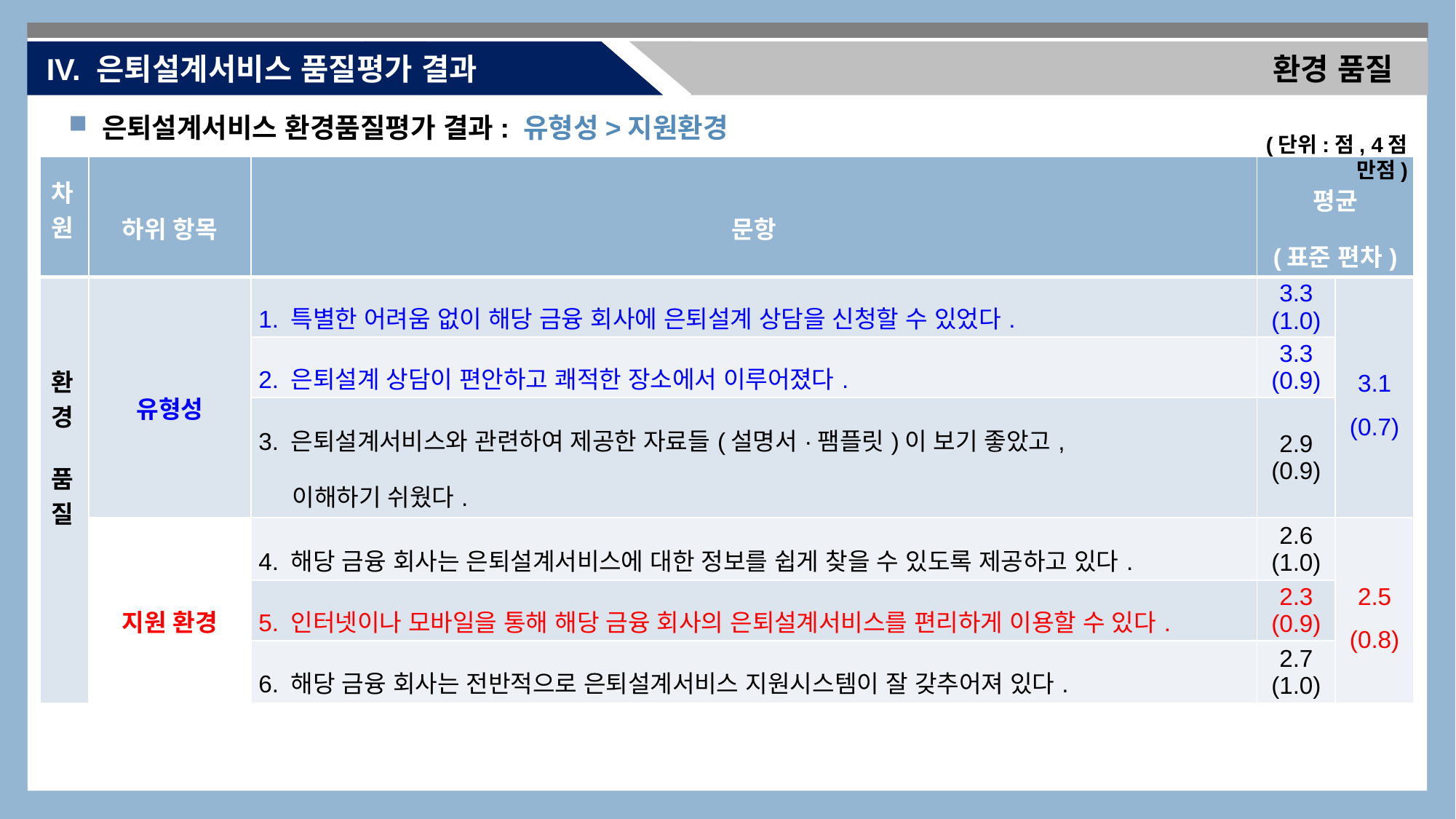

IV. 은퇴설계서비스 품질평가 결과

환경 품질
 은퇴설계서비스 환경품질평가 결과: 유형성>지원환경
(단위:점, 4점 만점)
| 차원 | 하위 항목 | 문항 | 평균 (표준 편차) |  |
| --- | --- | --- | --- | --- |
| 환경 품질 | 유형성 | 1. 특별한 어려움 없이 해당 금융 회사에 은퇴설계 상담을 신청할 수 있었다. | 3.3 (1.0) | 3.1 (0.7) |
|  |  | 2. 은퇴설계 상담이 편안하고 쾌적한 장소에서 이루어졌다. | 3.3 (0.9) |  |
|  |  | 3. 은퇴설계서비스와 관련하여 제공한 자료들(설명서·팸플릿)이 보기 좋았고, 이해하기 쉬웠다. | 2.9 (0.9) |  |
|  | 지원 환경 | 4. 해당 금융 회사는 은퇴설계서비스에 대한 정보를 쉽게 찾을 수 있도록 제공하고 있다. | 2.6 (1.0) | 2.5 (0.8) |
|  |  | 5. 인터넷이나 모바일을 통해 해당 금융 회사의 은퇴설계서비스를 편리하게 이용할 수 있다. | 2.3 (0.9) |  |
|  |  | 6. 해당 금융 회사는 전반적으로 은퇴설계서비스 지원시스템이 잘 갖추어져 있다. | 2.7 (1.0) |  |